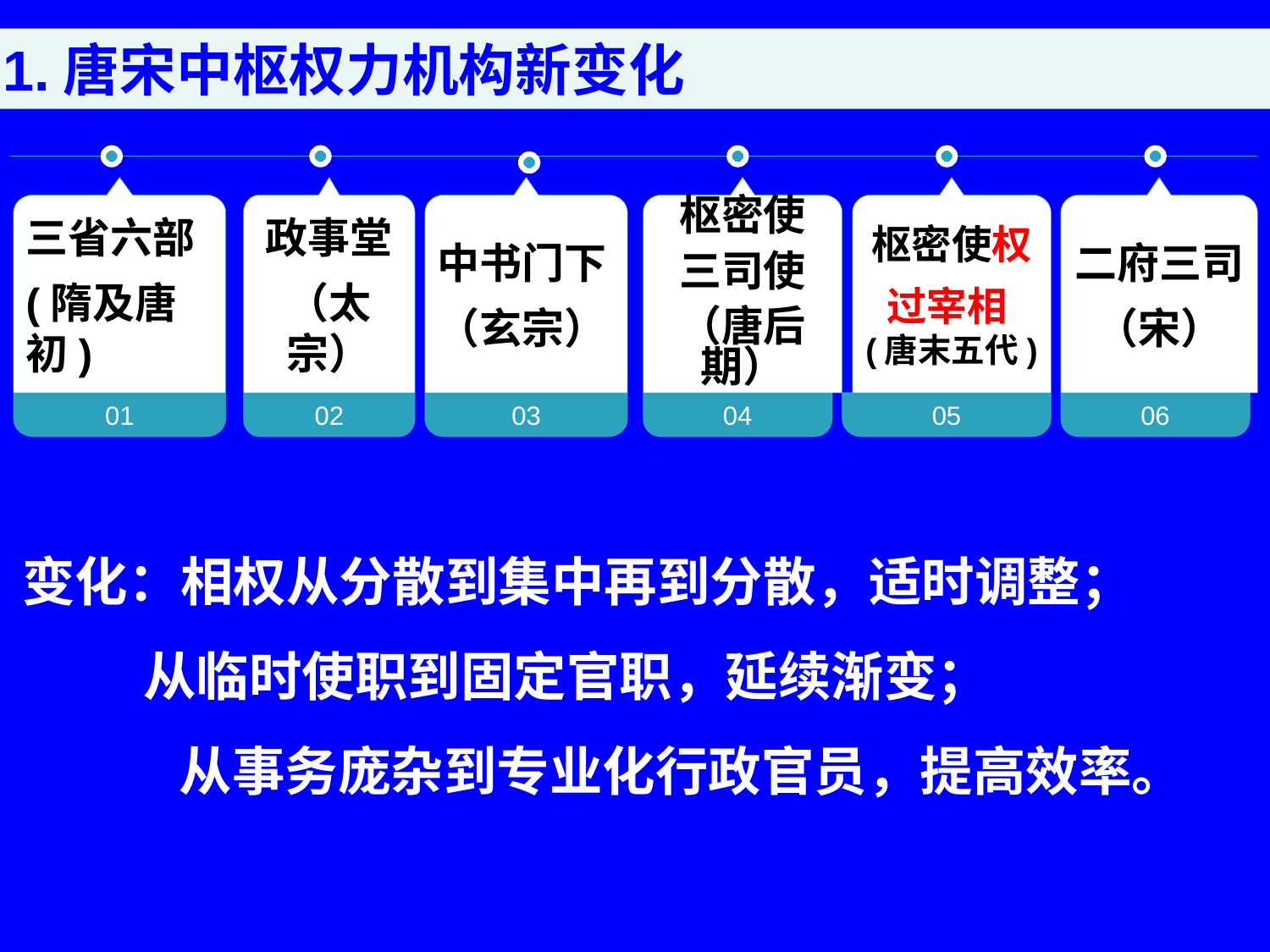

1.唐宋中枢权力机构新变化

三省六部
(隋及唐初)
01
政事堂
（太宗）
02
中书门下
（玄宗）
03
枢密使
三司使
（唐后期）
04
枢密使权
过宰相(唐末五代)
05
二府三司
（宋）
06
变化：相权从分散到集中再到分散，适时调整；
         从临时使职到固定官职，延续渐变；
            从事务庞杂到专业化行政官员，提高效率。